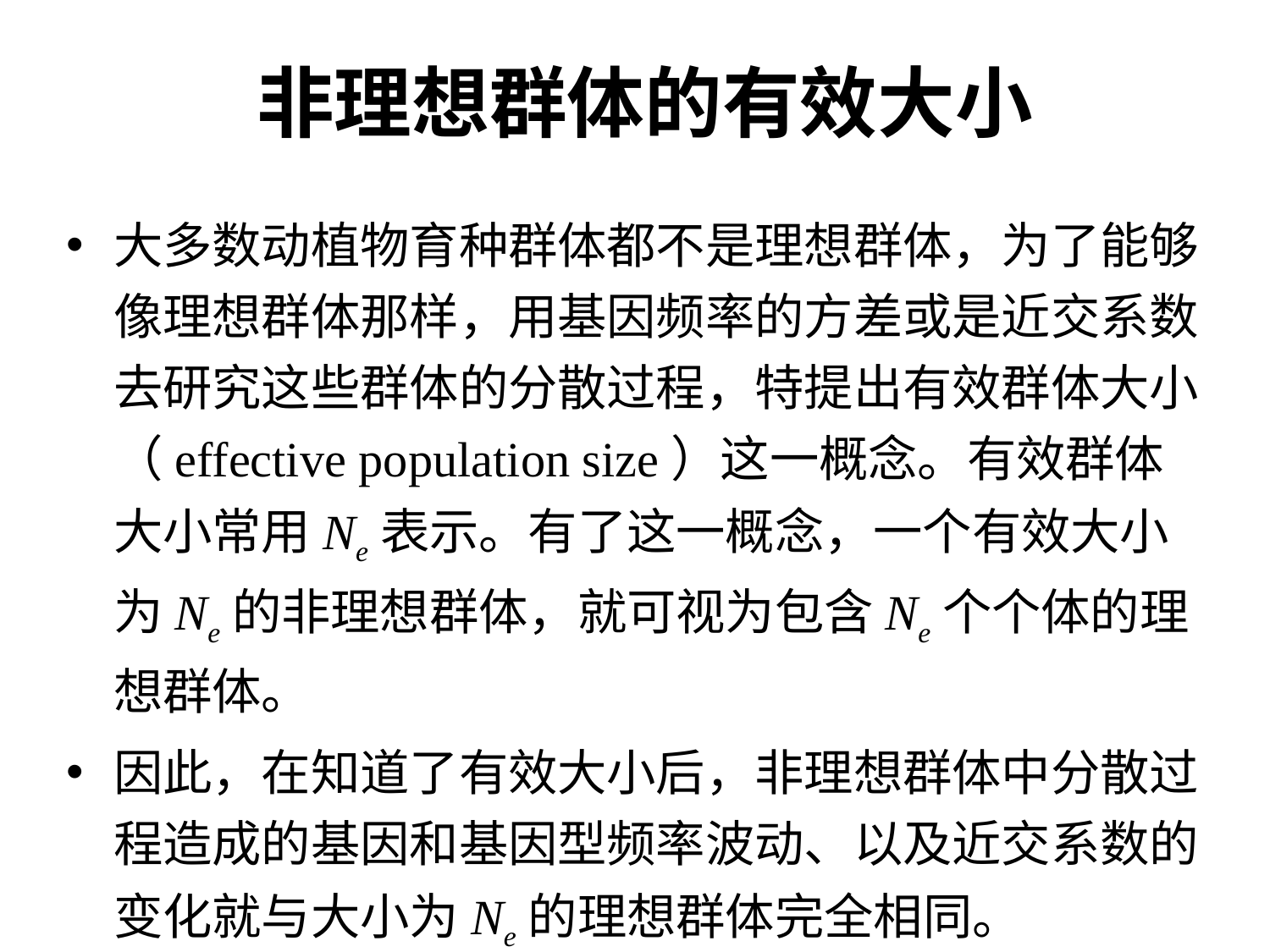

# 非理想群体的有效大小
大多数动植物育种群体都不是理想群体，为了能够像理想群体那样，用基因频率的方差或是近交系数去研究这些群体的分散过程，特提出有效群体大小（effective population size）这一概念。有效群体大小常用Ne表示。有了这一概念，一个有效大小为Ne的非理想群体，就可视为包含Ne个个体的理想群体。
因此，在知道了有效大小后，非理想群体中分散过程造成的基因和基因型频率波动、以及近交系数的变化就与大小为Ne的理想群体完全相同。